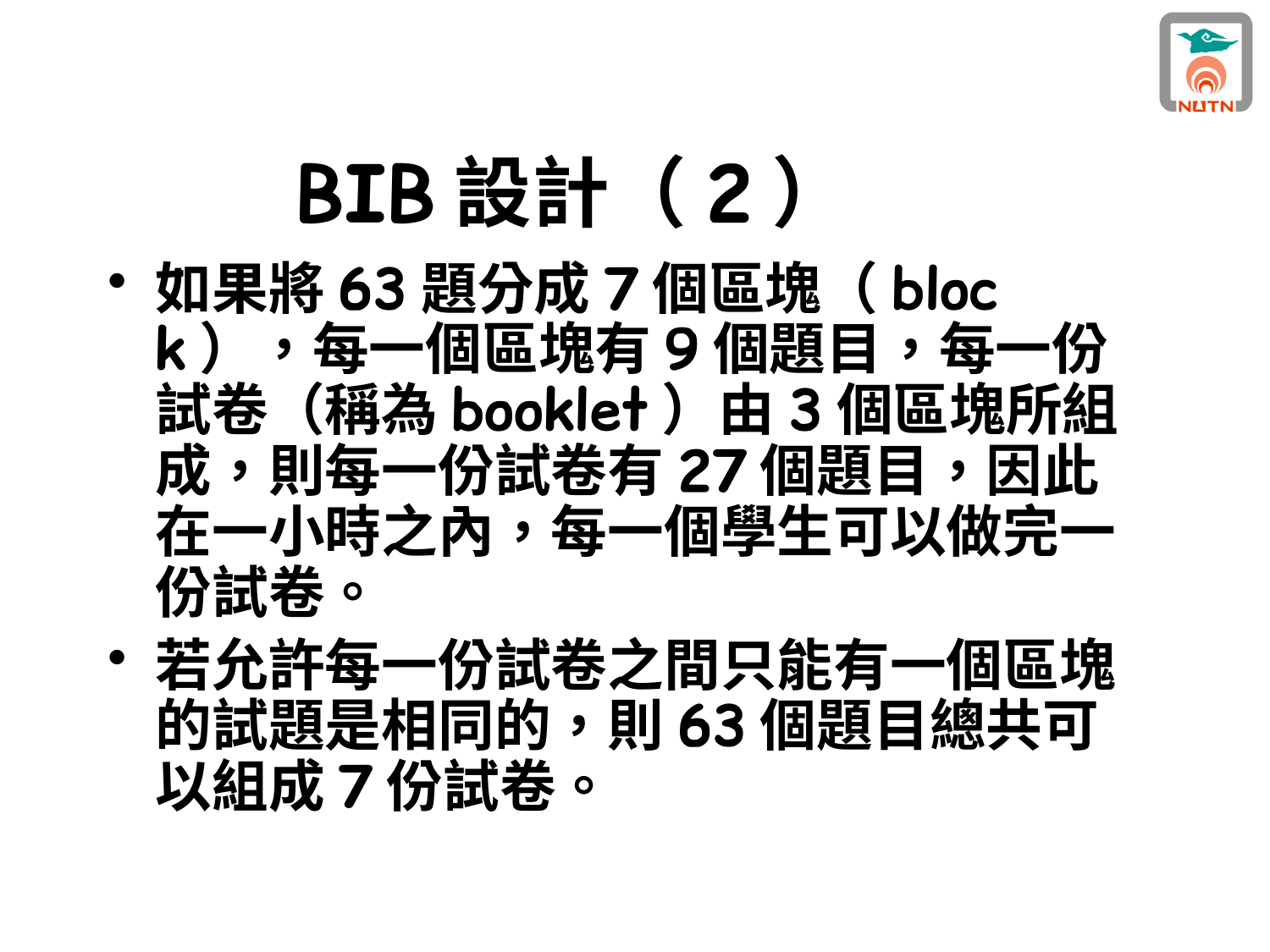

# BIB設計（2）
如果將63題分成7個區塊（block），每一個區塊有9個題目，每一份試卷（稱為booklet）由3個區塊所組成，則每一份試卷有27個題目，因此在一小時之內，每一個學生可以做完一份試卷。
若允許每一份試卷之間只能有一個區塊的試題是相同的，則63個題目總共可以組成7份試卷。